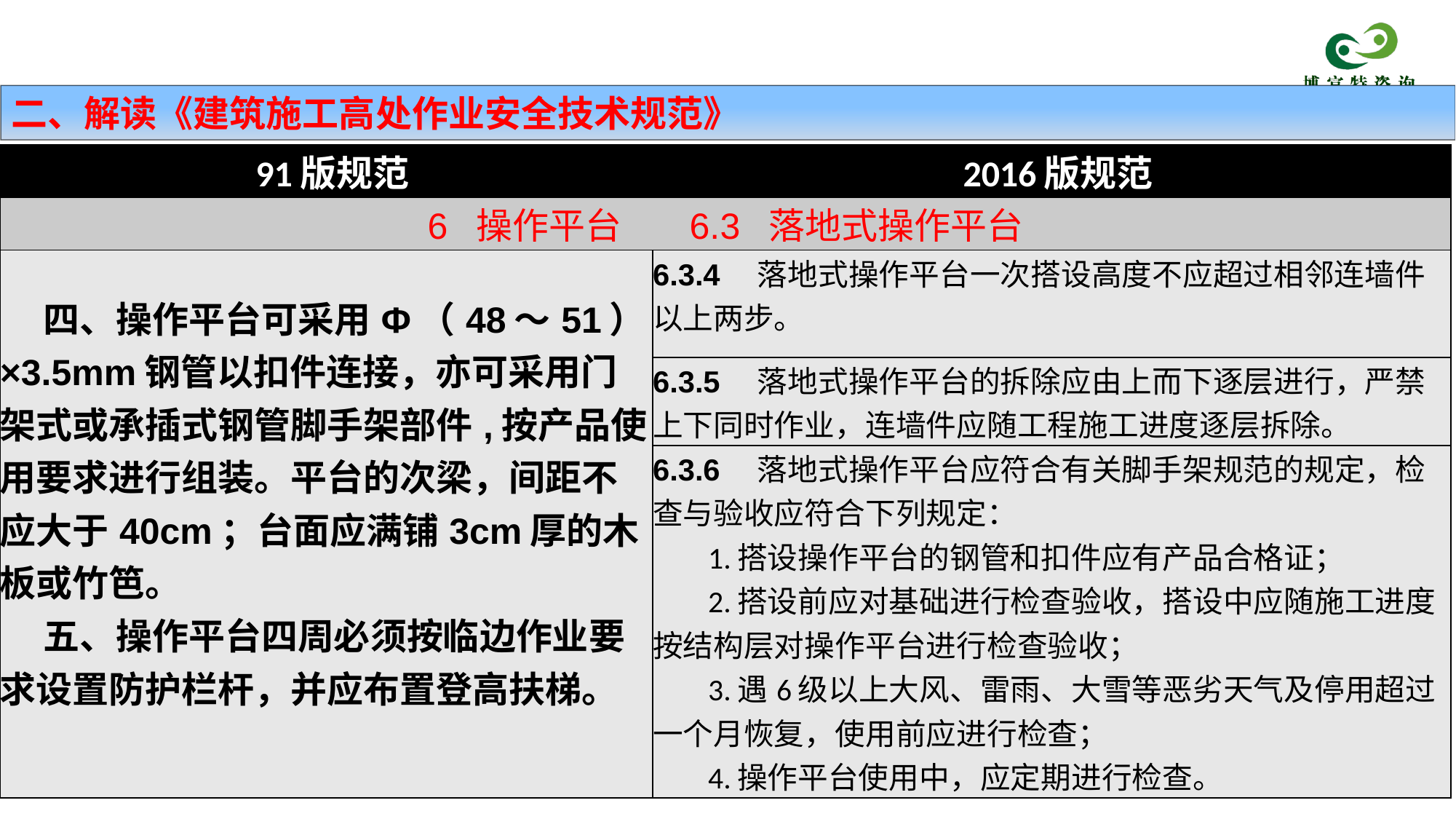

二、解读《建筑施工高处作业安全技术规范》
| 91版规范 |  | 2016版规范 |
| --- | --- | --- |
| 6 操作平台 6.3 落地式操作平台 |  |  |
| 四、操作平台可采用Φ（48～51）×3.5mm钢管以扣件连接，亦可采用门架式或承插式钢管脚手架部件,按产品使用要求进行组装。平台的次梁，间距不应大于40cm；台面应满铺3cm厚的木板或竹笆。 五、操作平台四周必须按临边作业要求设置防护栏杆，并应布置登高扶梯。 | 6.3.4　落地式操作平台一次搭设高度不应超过相邻连墙件以上两步。 |  |
|  | 6.3.5　落地式操作平台的拆除应由上而下逐层进行，严禁上下同时作业，连墙件应随工程施工进度逐层拆除。 |  |
|  | 6.3.6　落地式操作平台应符合有关脚手架规范的规定，检查与验收应符合下列规定： 1.搭设操作平台的钢管和扣件应有产品合格证； 2.搭设前应对基础进行检查验收，搭设中应随施工进度按结构层对操作平台进行检查验收； 3.遇6级以上大风、雷雨、大雪等恶劣天气及停用超过一个月恢复，使用前应进行检查； 4.操作平台使用中，应定期进行检查。 |  |